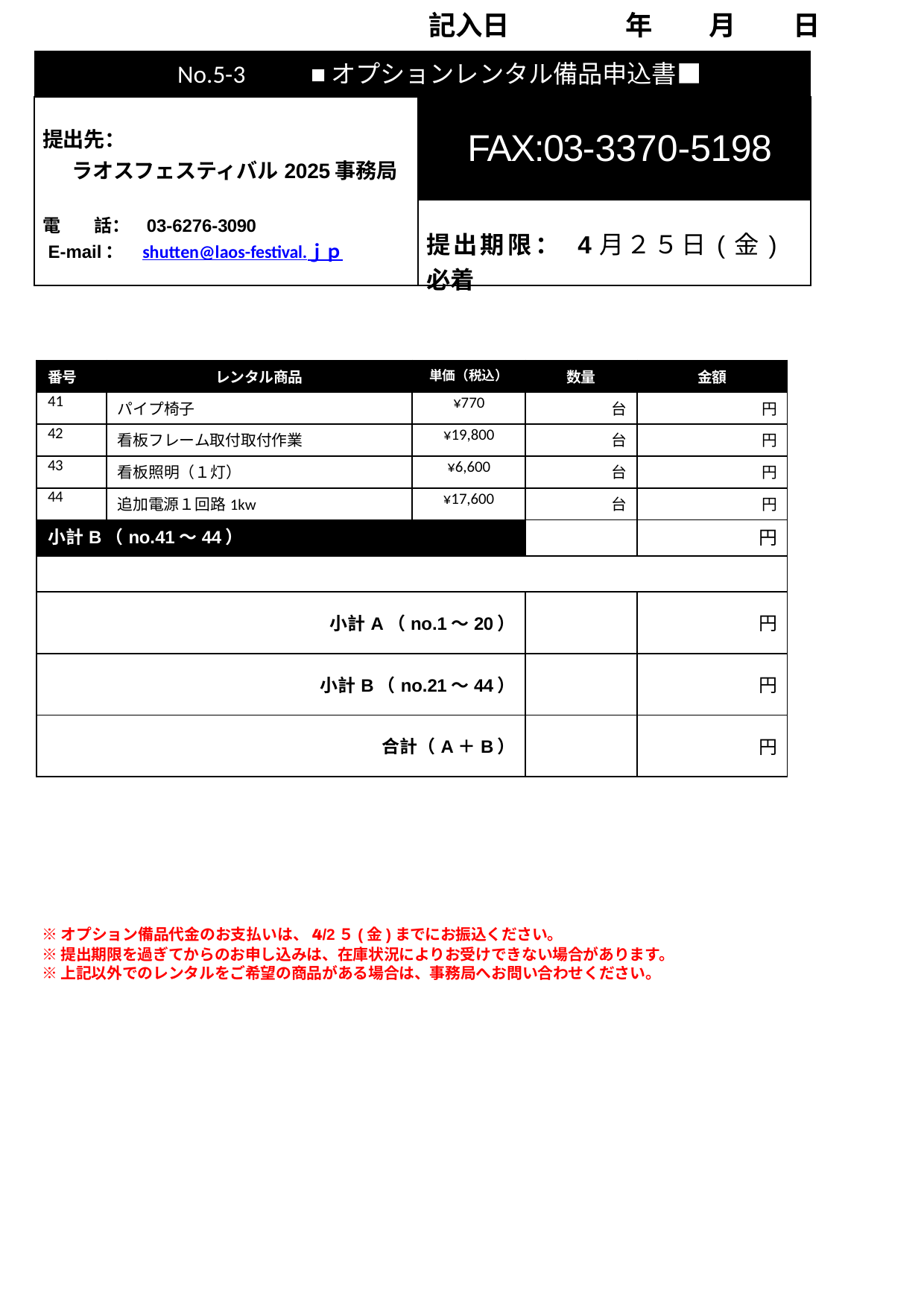

記入日
年
月
日
| No.5-3 ■オプションレンタル備品申込書■ |  |
| --- | --- |
| 提出先： ラオスフェスティバル2025事務局 電 話： 03-6276-3090 E-mail： shutten@laos-festival.ｊｐ | FAX:03-3370-5198 |
|  | 提出期限： 4月２５日(金)必着 |
| 番号 | レンタル商品 | 単価（税込） | 数量 | 金額 |
| --- | --- | --- | --- | --- |
| 41 | パイプ椅⼦ | ¥770 | 台 | 円 |
| 42 | 看板フレーム取付取付作業 | ¥19,800 | 台 | 円 |
| 43 | 看板照明（１灯） | ¥6,600 | 台 | 円 |
| 44 | 追加電源１回路1kw | ¥17,600 | 台 | 円 |
| 小計B（no.41～44） |  |  |  | 円 |
|  |  |  |  |  |
| 小計A（no.1～20） |  |  |  | 円 |
| 小計B（no.21～44） |  |  |  | 円 |
| 合計（A＋B） |  |  |  | 円 |
※オプション備品代⾦のお⽀払いは、4/2５(⾦)までにお振込ください。
※提出期限を過ぎてからのお申し込みは、在庫状況によりお受けできない場合があります。
※上記以外でのレンタルをご希望の商品がある場合は、事務局へお問い合わせください。